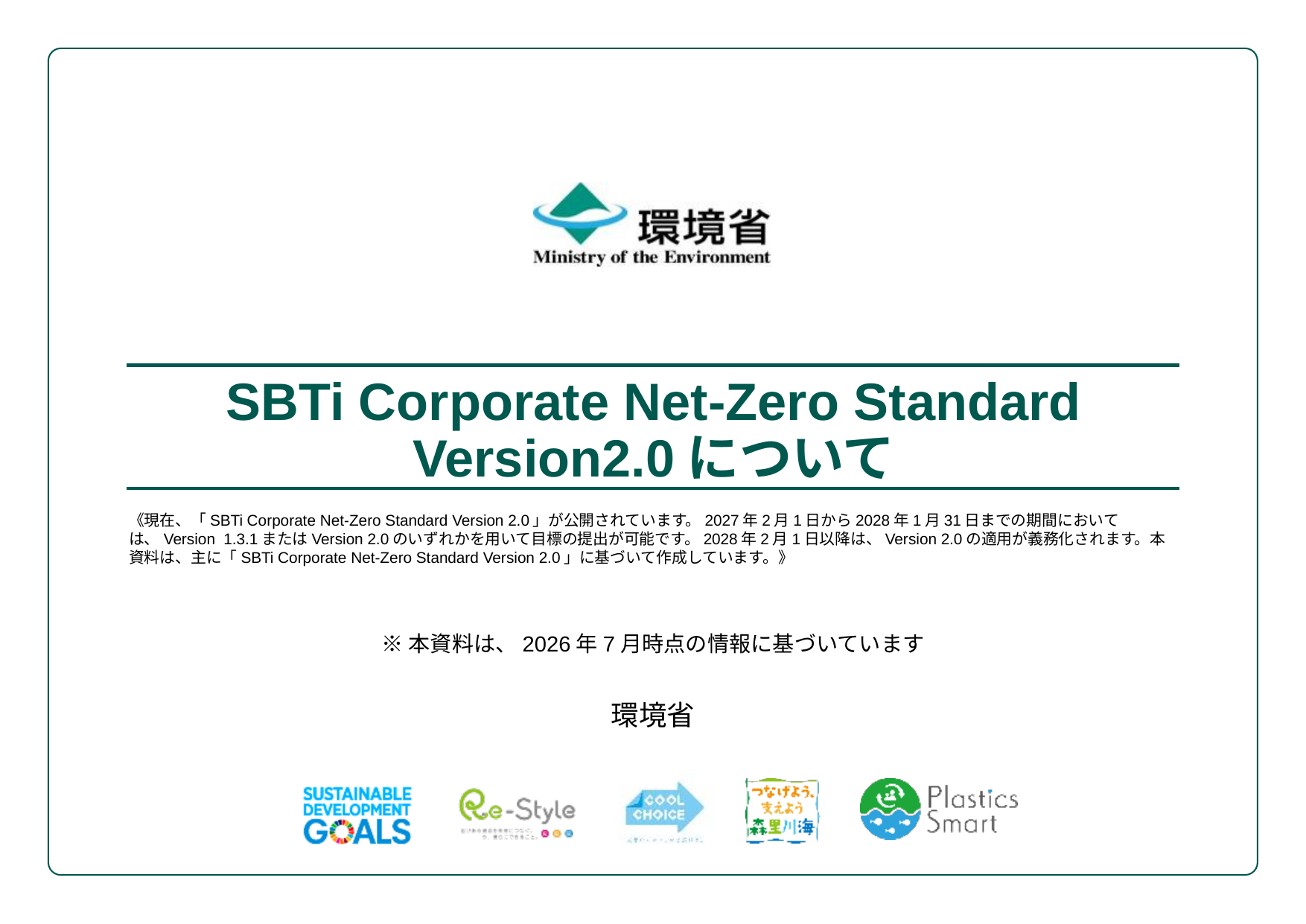

# SBTi Corporate Net-Zero Standard Version2.0について
《現在、「SBTi Corporate Net-Zero Standard Version 2.0」が公開されています。2027年2月1日から2028年1月31日までの期間においては、Version  1.3.1またはVersion 2.0のいずれかを用いて目標の提出が可能です。2028年2月1日以降は、Version 2.0の適用が義務化されます。本資料は、主に「SBTi Corporate Net-Zero Standard Version 2.0」に基づいて作成しています。》
※本資料は、2026年7月時点の情報に基づいています
環境省